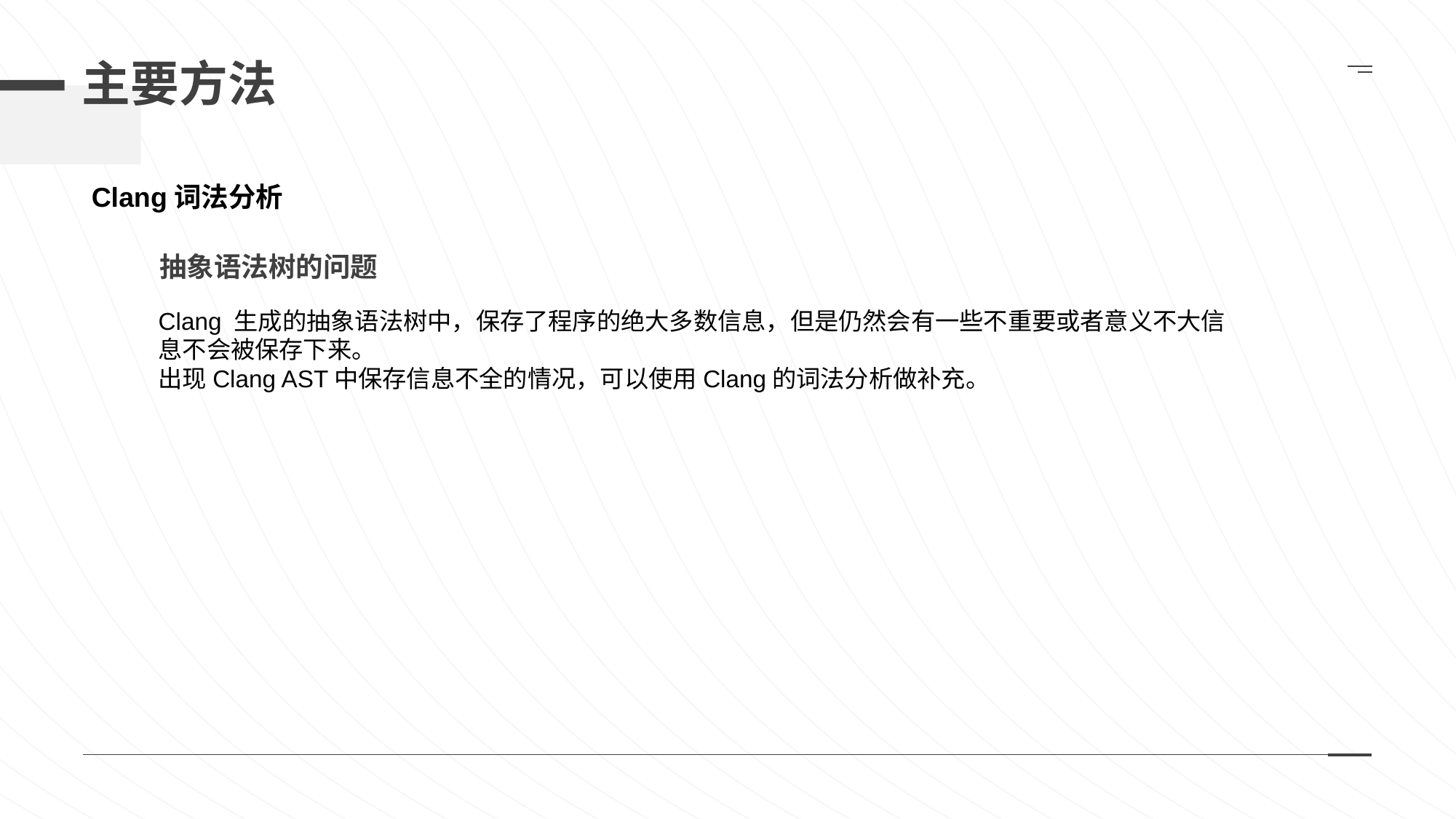

# 主要方法
Clang词法分析
抽象语法树的问题
Clang 生成的抽象语法树中，保存了程序的绝大多数信息，但是仍然会有一些不重要或者意义不大信息不会被保存下来。
出现Clang AST中保存信息不全的情况，可以使用Clang的词法分析做补充。